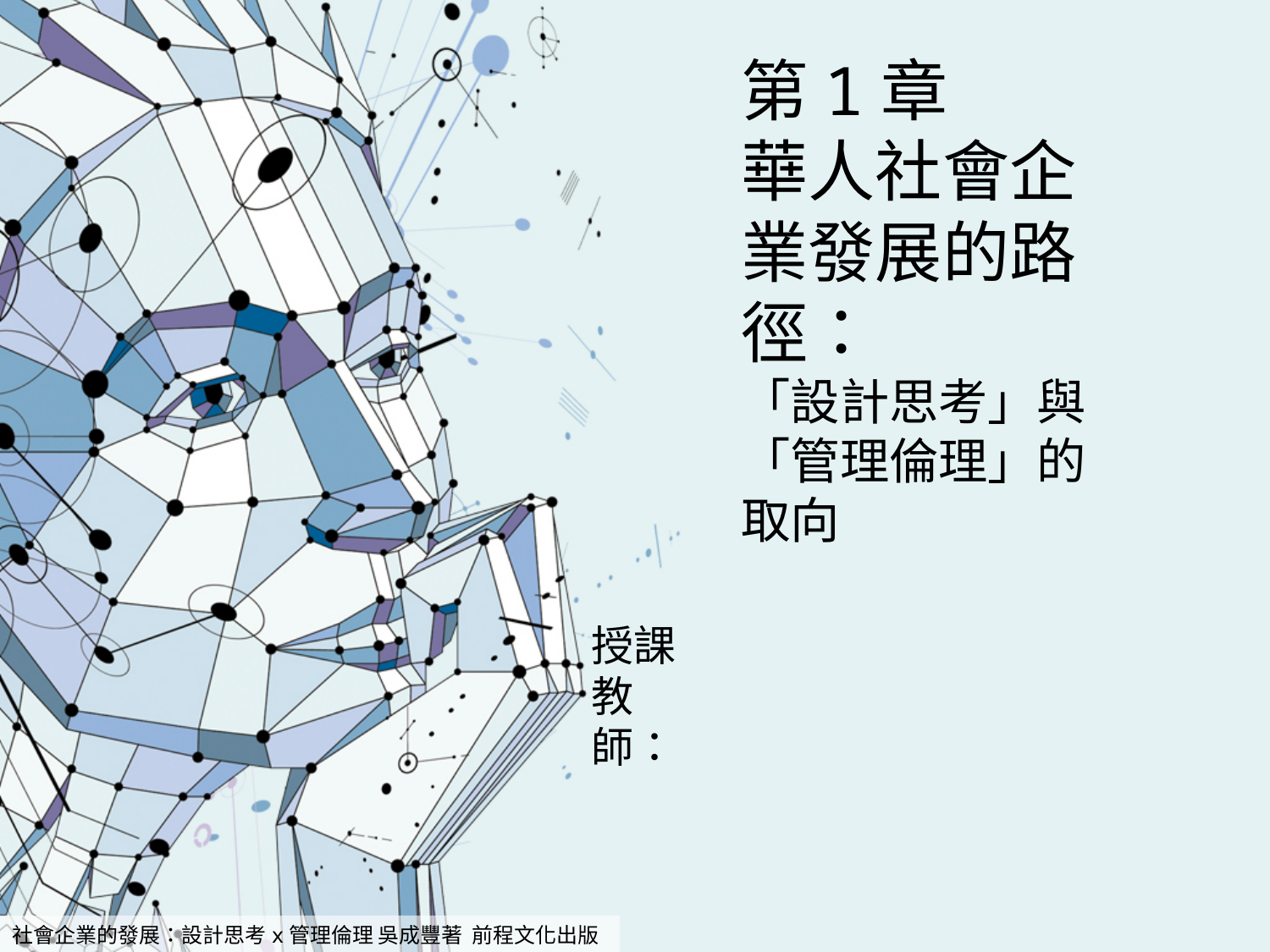

# 第1章 華人社會企業發展的路徑： 「設計思考」與「管理倫理」的取向
授課教師：
社會企業的發展：設計思考x管理倫理 吳成豐著  前程文化出版